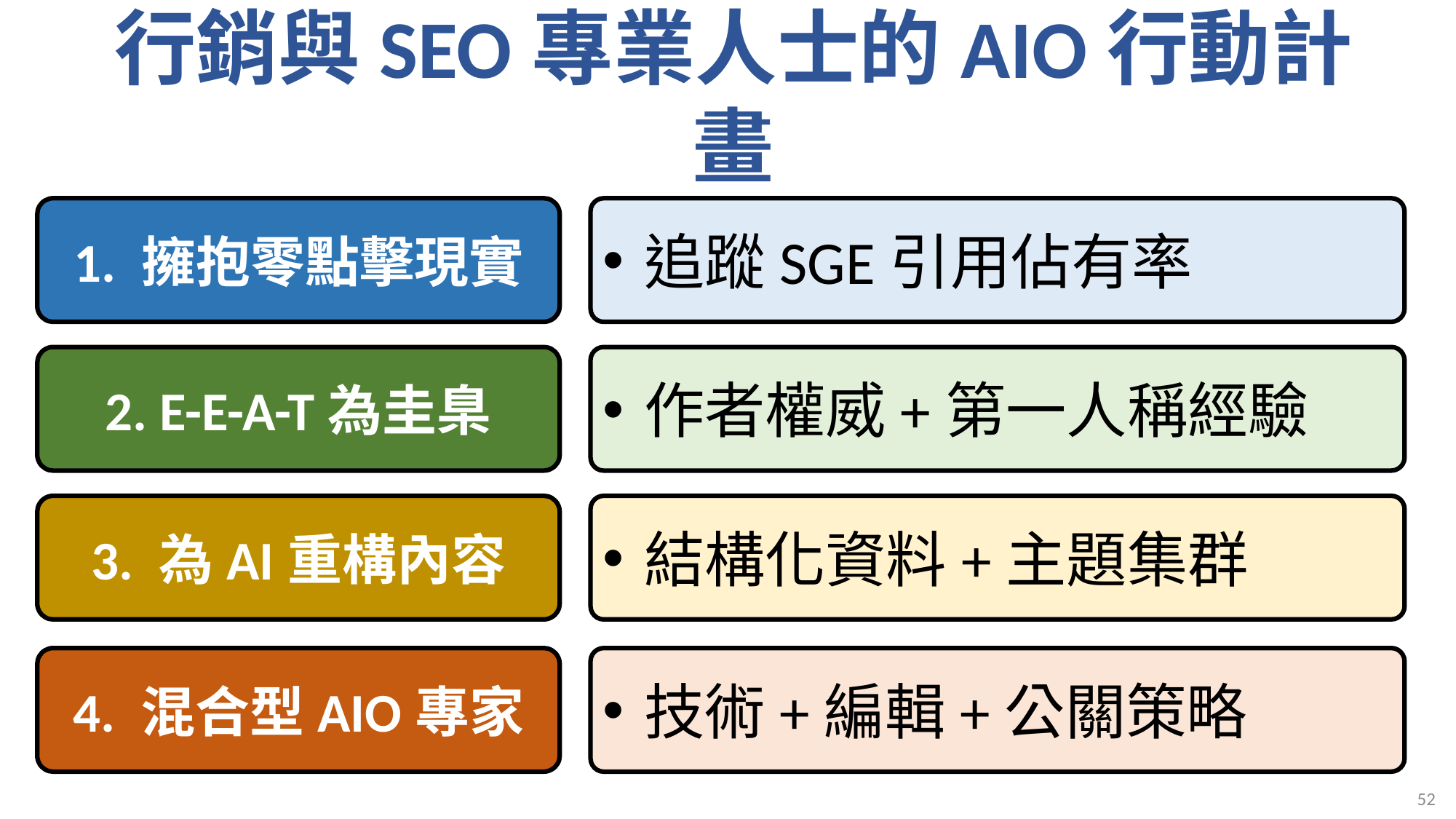

# 行銷與SEO專業人士的AIO行動計畫
1. 擁抱零點擊現實
追蹤SGE引用佔有率
2. E-E-A-T為圭臬
作者權威+第一人稱經驗
3. 為AI重構內容
結構化資料+主題集群
4. 混合型AIO專家
技術+編輯+公關策略
52